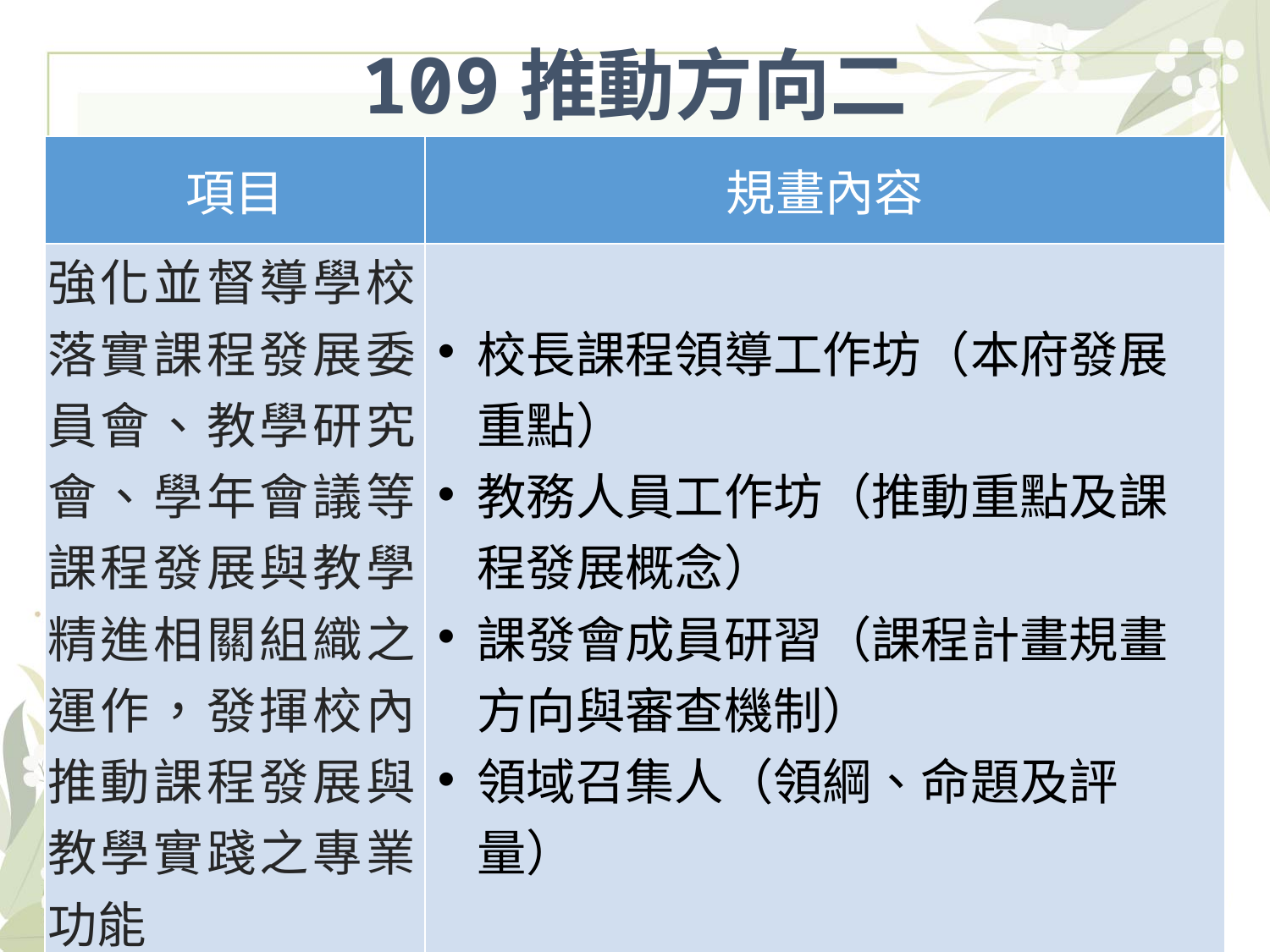

# 109推動方向二
| 項目 | 規畫內容 |
| --- | --- |
| 強化並督導學校落實課程發展委員會、教學研究會、學年會議等課程發展與教學精進相關組織之運作，發揮校內推動課程發展與教學實踐之專業功能 | 校長課程領導工作坊（本府發展重點） 教務人員工作坊（推動重點及課程發展概念） 課發會成員研習（課程計畫規畫方向與審查機制） 領域召集人（領綱、命題及評量） |
2019/12/13
13